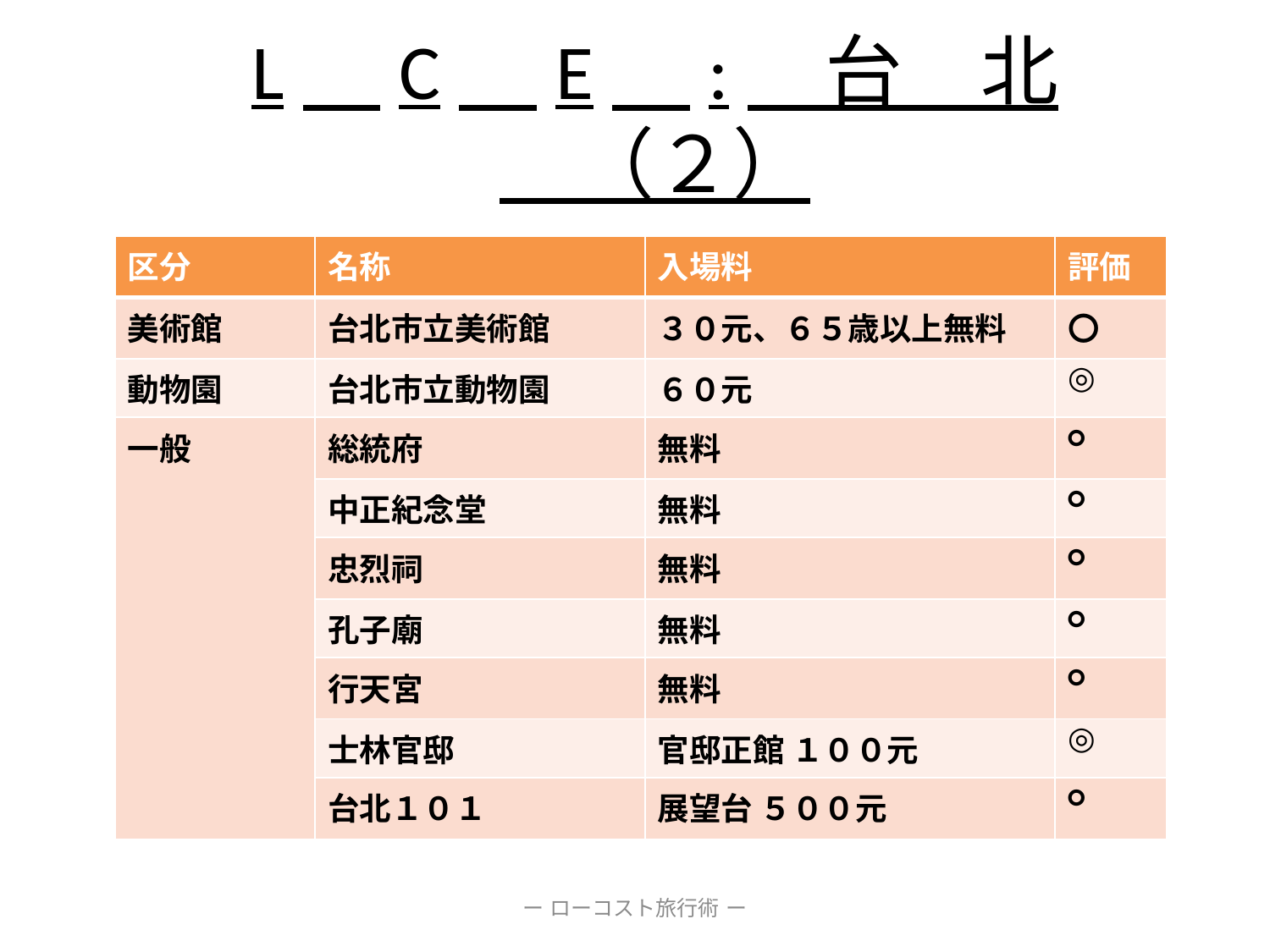

# L　C　E　:　台　北　（２）
| 区分 | 名称 | 入場料 | 評価 |
| --- | --- | --- | --- |
| 美術館 | 台北市立美術館 | ３０元、６５歳以上無料 | 〇 |
| 動物園 | 台北市立動物園 | ６０元 | ◎ |
| 一般 | 総統府 | 無料 | ○ |
|  | 中正紀念堂 | 無料 | ○ |
|  | 忠烈祠 | 無料 | ○ |
|  | 孔子廟 | 無料 | ○ |
|  | 行天宮 | 無料 | ○ |
|  | 士林官邸 | 官邸正館 １００元 | ◎ |
|  | 台北１０１ | 展望台 ５００元 | ○ |
ー ローコスト旅行術 ー